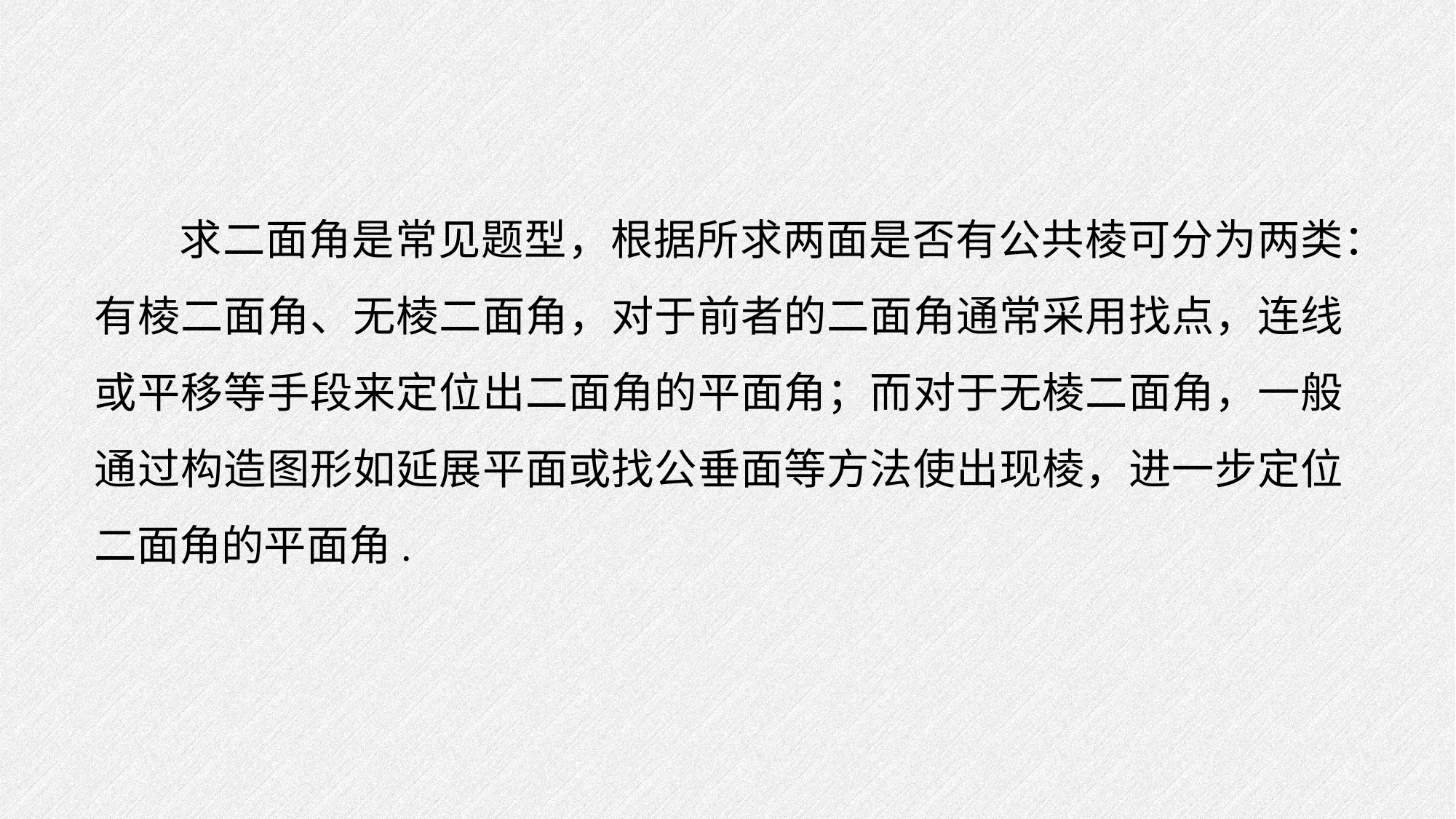

求二面角是常见题型，根据所求两面是否有公共棱可分为两类：有棱二面角、无棱二面角，对于前者的二面角通常采用找点，连线或平移等手段来定位出二面角的平面角；而对于无棱二面角，一般通过构造图形如延展平面或找公垂面等方法使出现棱，进一步定位二面角的平面角.